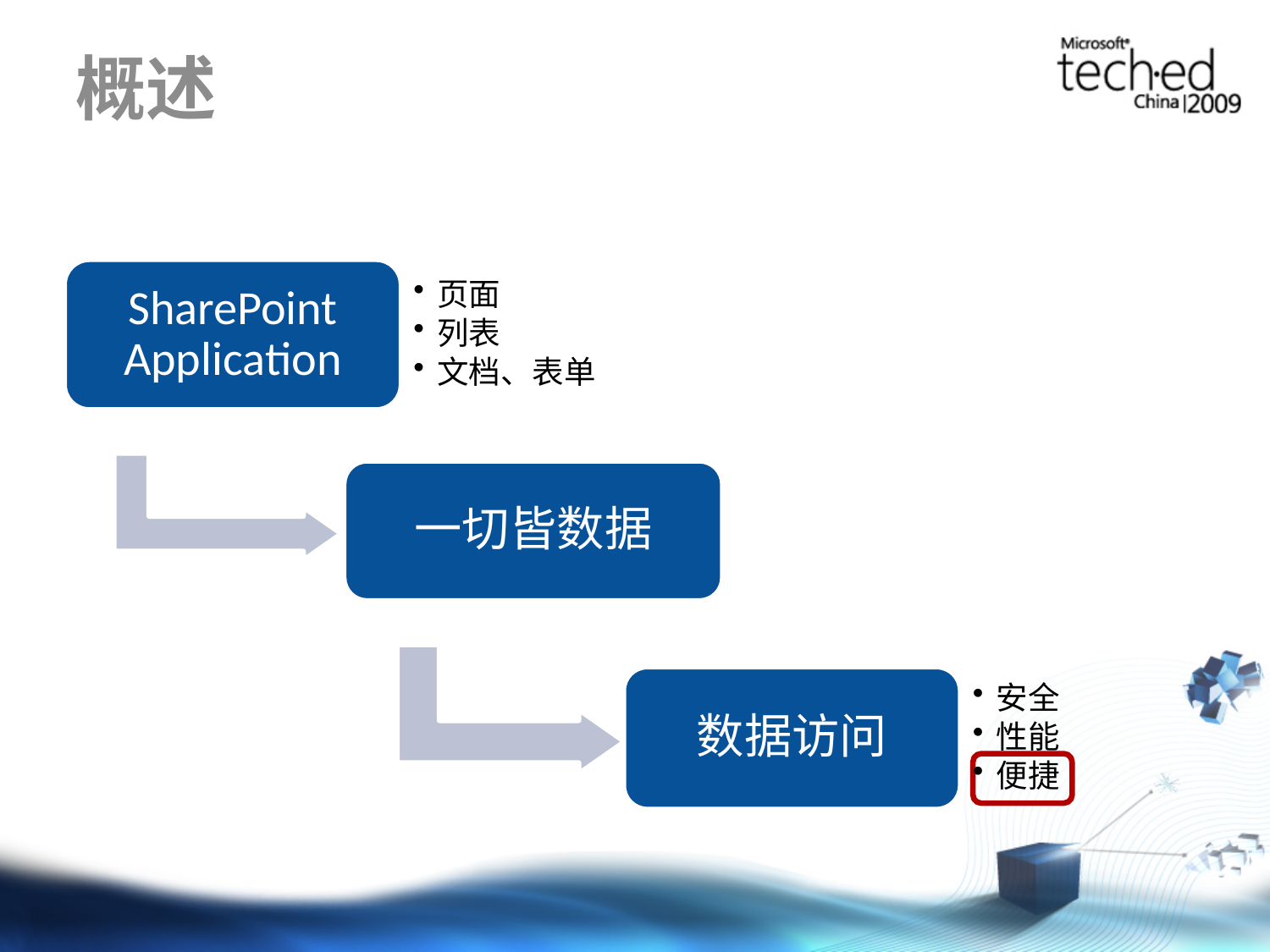

# 概述
页面
列表
文档、表单
SharePoint Application

一切皆数据

安全
性能
便捷
数据访问